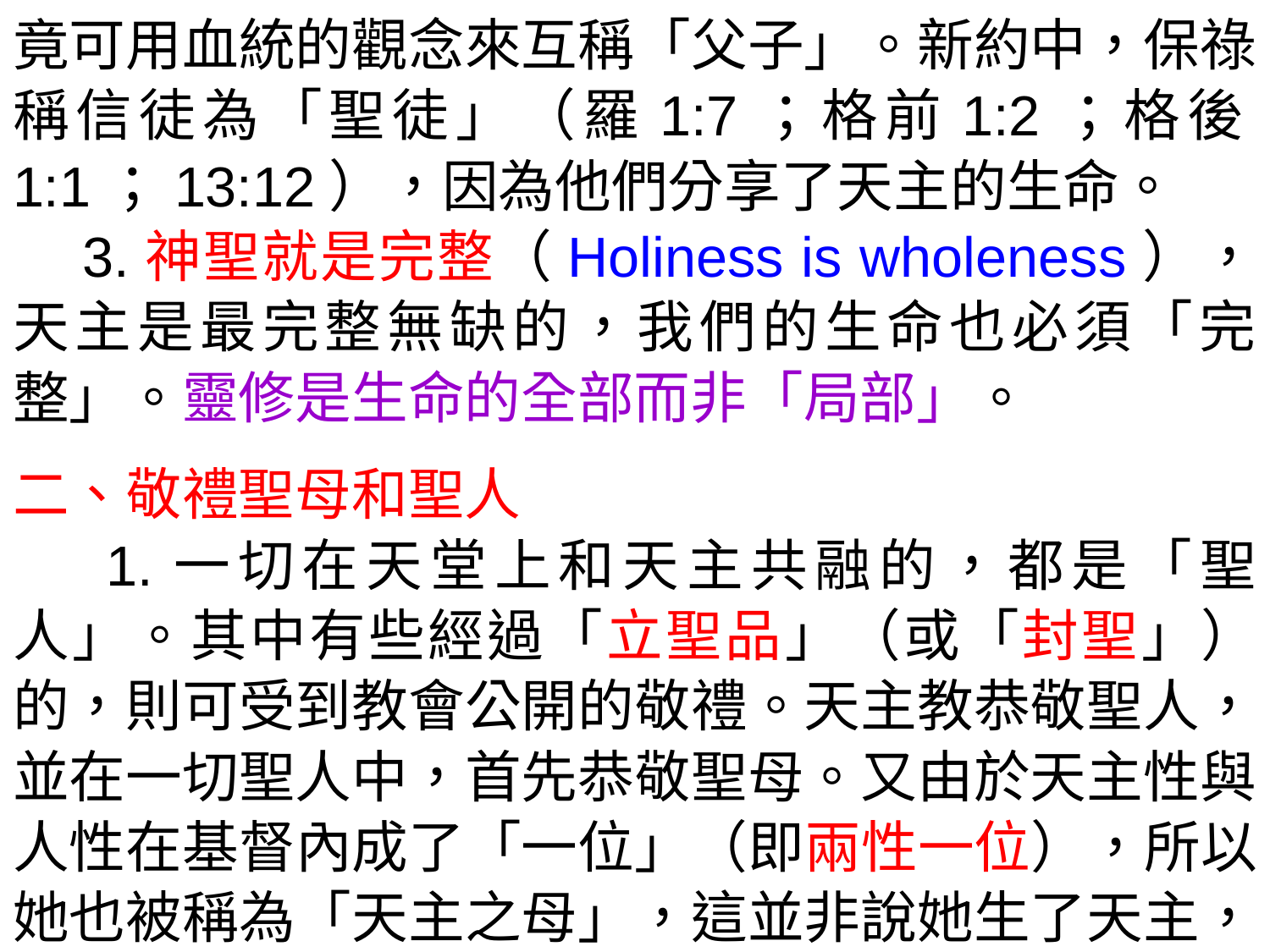

竟可用血統的觀念來互稱「父子」。新約中，保祿稱信徒為「聖徒」（羅1:7；格前1:2；格後1:1；13:12），因為他們分享了天主的生命。
    3.神聖就是完整（Holiness is wholeness），天主是最完整無缺的，我們的生命也必須「完整」。靈修是生命的全部而非「局部」。
二、敬禮聖母和聖人
    1.一切在天堂上和天主共融的，都是「聖人」。其中有些經過「立聖品」（或「封聖」）的，則可受到教會公開的敬禮。天主教恭敬聖人，並在一切聖人中，首先恭敬聖母。又由於天主性與人性在基督內成了「一位」（即兩性一位），所以她也被稱為「天主之母」，這並非說她生了天主，而是說，